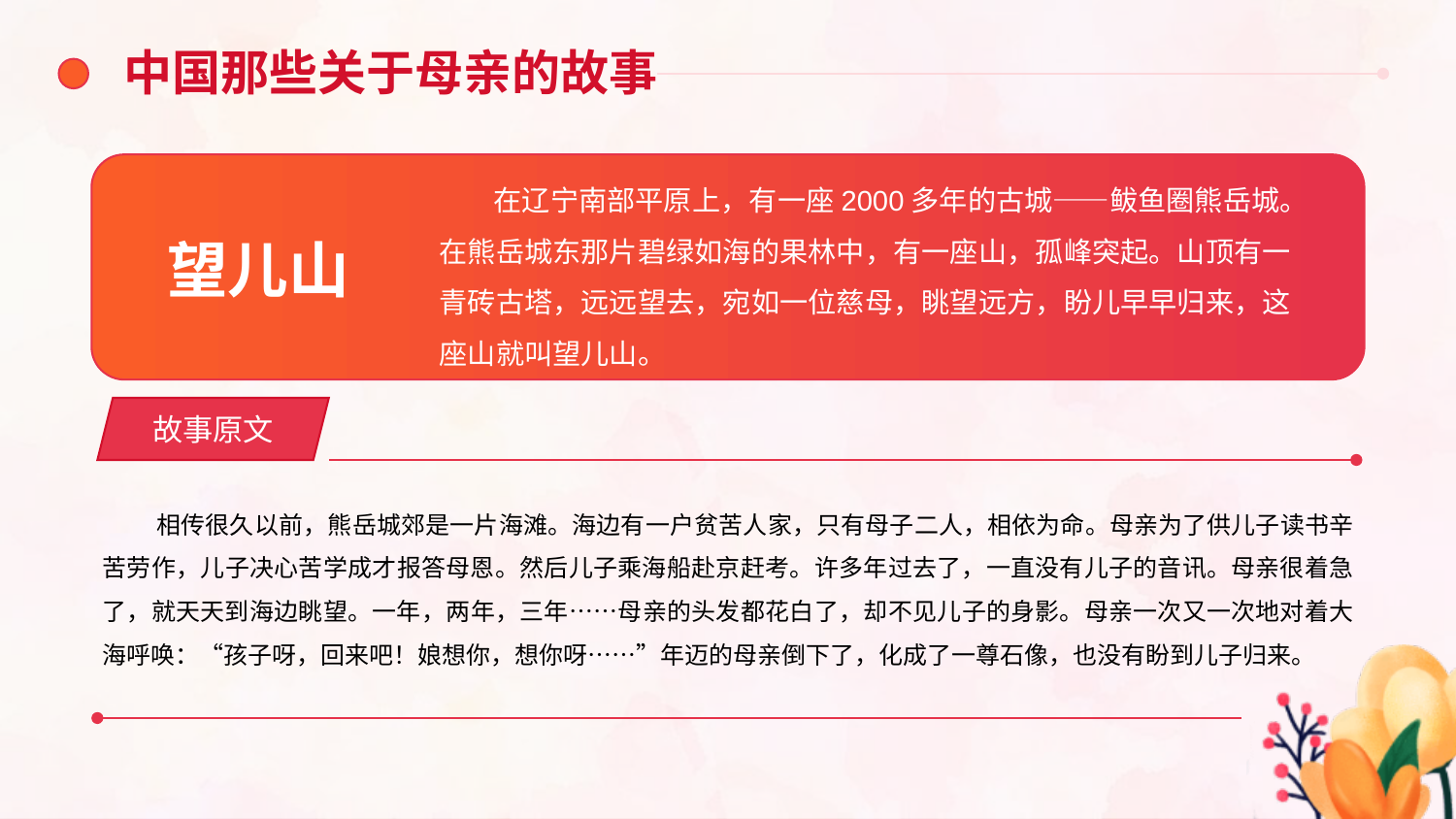

中国那些关于母亲的故事

在辽宁南部平原上，有一座2000多年的古城——鲅鱼圈熊岳城。在熊岳城东那片碧绿如海的果林中，有一座山，孤峰突起。山顶有一青砖古塔，远远望去，宛如一位慈母，眺望远方，盼儿早早归来，这座山就叫望儿山。
望儿山

故事原文
相传很久以前，熊岳城郊是一片海滩。海边有一户贫苦人家，只有母子二人，相依为命。母亲为了供儿子读书辛苦劳作，儿子决心苦学成才报答母恩。然后儿子乘海船赴京赶考。许多年过去了，一直没有儿子的音讯。母亲很着急了，就天天到海边眺望。一年，两年，三年……母亲的头发都花白了，却不见儿子的身影。母亲一次又一次地对着大海呼唤：“孩子呀，回来吧！娘想你，想你呀……”年迈的母亲倒下了，化成了一尊石像，也没有盼到儿子归来。